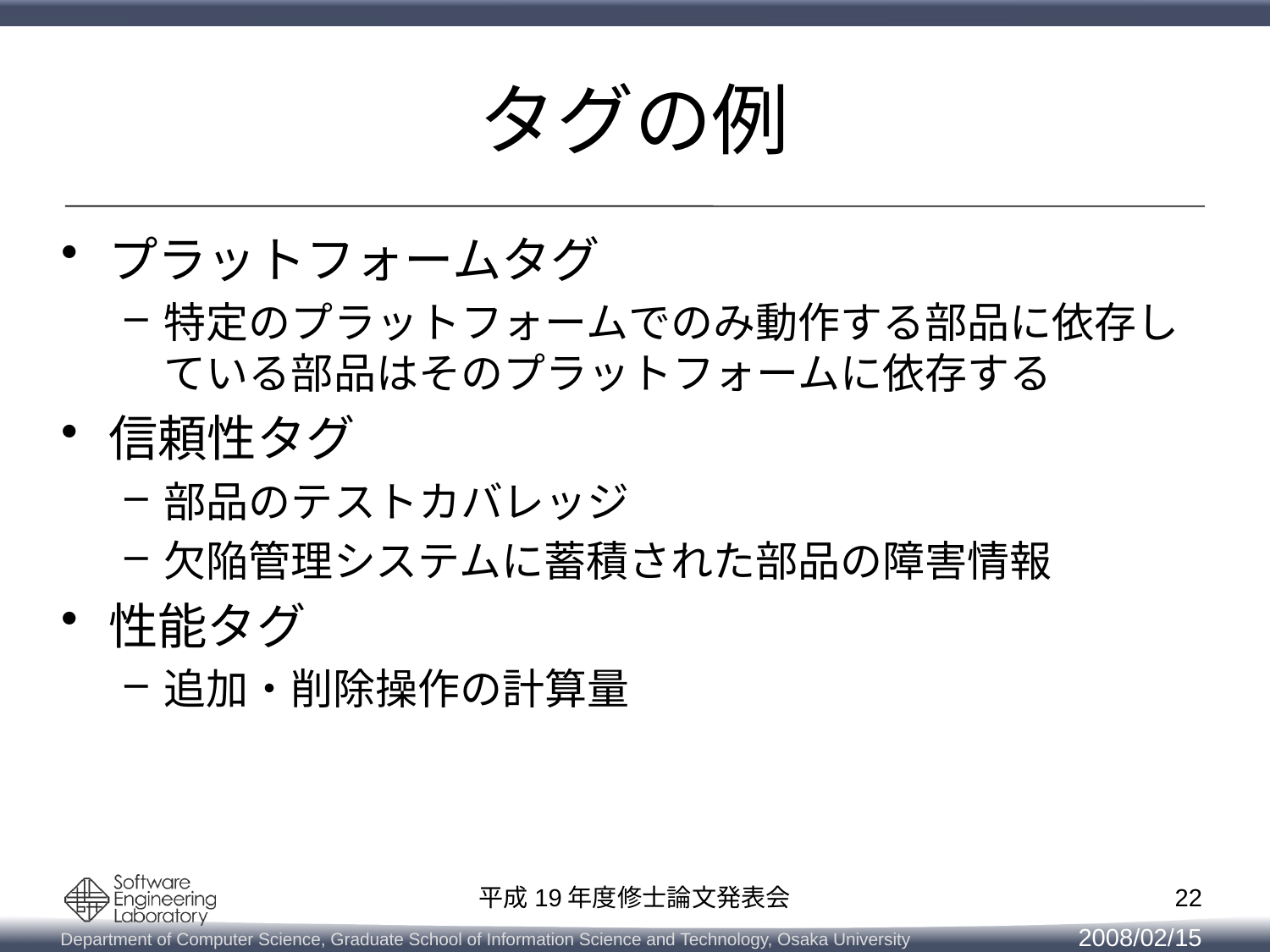

# タグの例
プラットフォームタグ
特定のプラットフォームでのみ動作する部品に依存している部品はそのプラットフォームに依存する
信頼性タグ
部品のテストカバレッジ
欠陥管理システムに蓄積された部品の障害情報
性能タグ
追加・削除操作の計算量
22
平成19年度修士論文発表会
2008/02/15